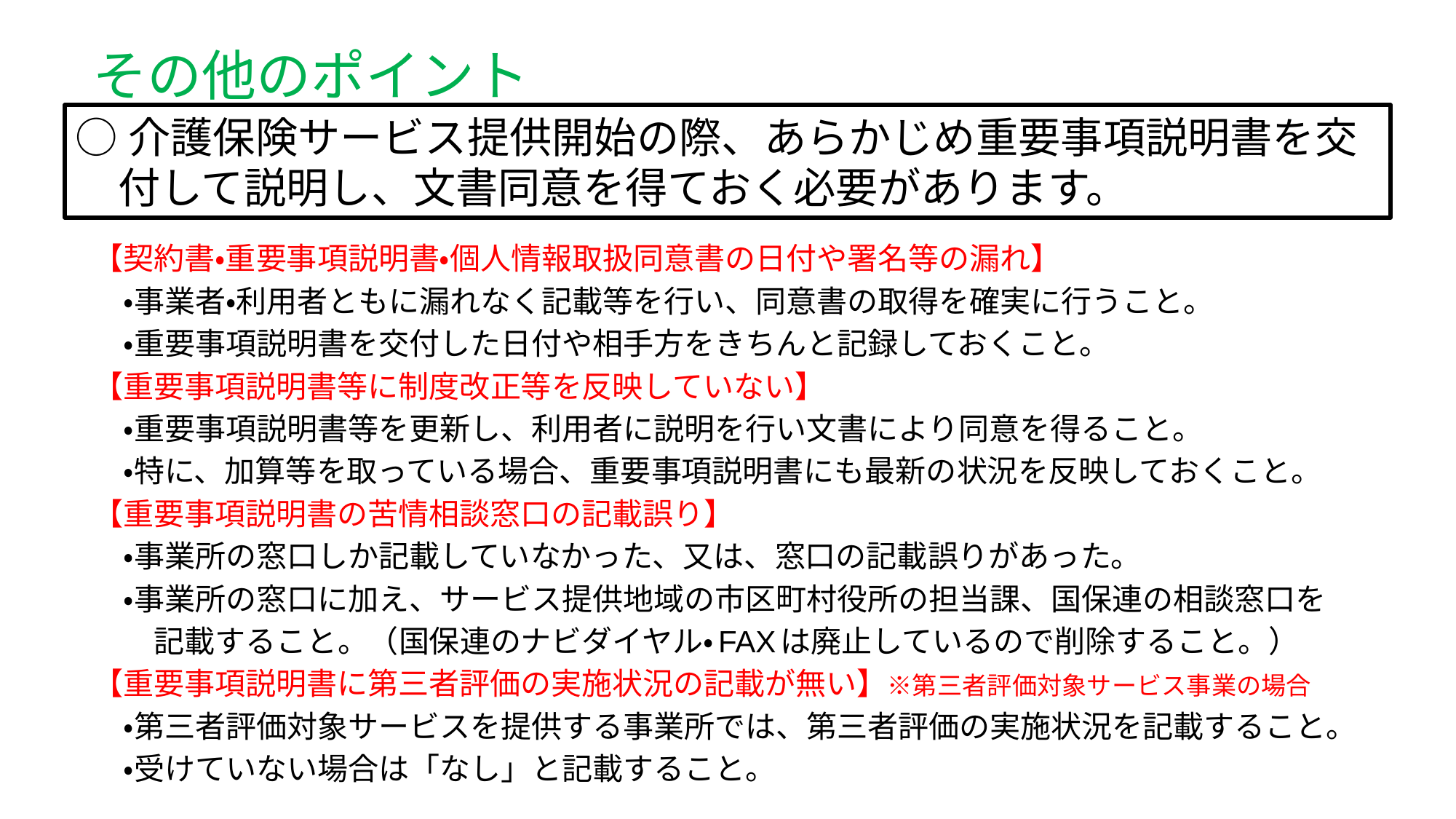

# その他のポイント
○介護保険サービス提供開始の際、あらかじめ重要事項説明書を交
　付して説明し、文書同意を得ておく必要があります。
【契約書・重要事項説明書・個人情報取扱同意書の日付や署名等の漏れ】
　・事業者・利用者ともに漏れなく記載等を行い、同意書の取得を確実に行うこと。
　・重要事項説明書を交付した日付や相手方をきちんと記録しておくこと。
【重要事項説明書等に制度改正等を反映していない】
　・重要事項説明書等を更新し、利用者に説明を行い文書により同意を得ること。
　・特に、加算等を取っている場合、重要事項説明書にも最新の状況を反映しておくこと。
【重要事項説明書の苦情相談窓口の記載誤り】
　・事業所の窓口しか記載していなかった、又は、窓口の記載誤りがあった。
　・事業所の窓口に加え、サービス提供地域の市区町村役所の担当課、国保連の相談窓口を
　　記載すること。（国保連のナビダイヤル・FAXは廃止しているので削除すること。）
【重要事項説明書に第三者評価の実施状況の記載が無い】※第三者評価対象サービス事業の場合
　・第三者評価対象サービスを提供する事業所では、第三者評価の実施状況を記載すること。
　・受けていない場合は「なし」と記載すること。